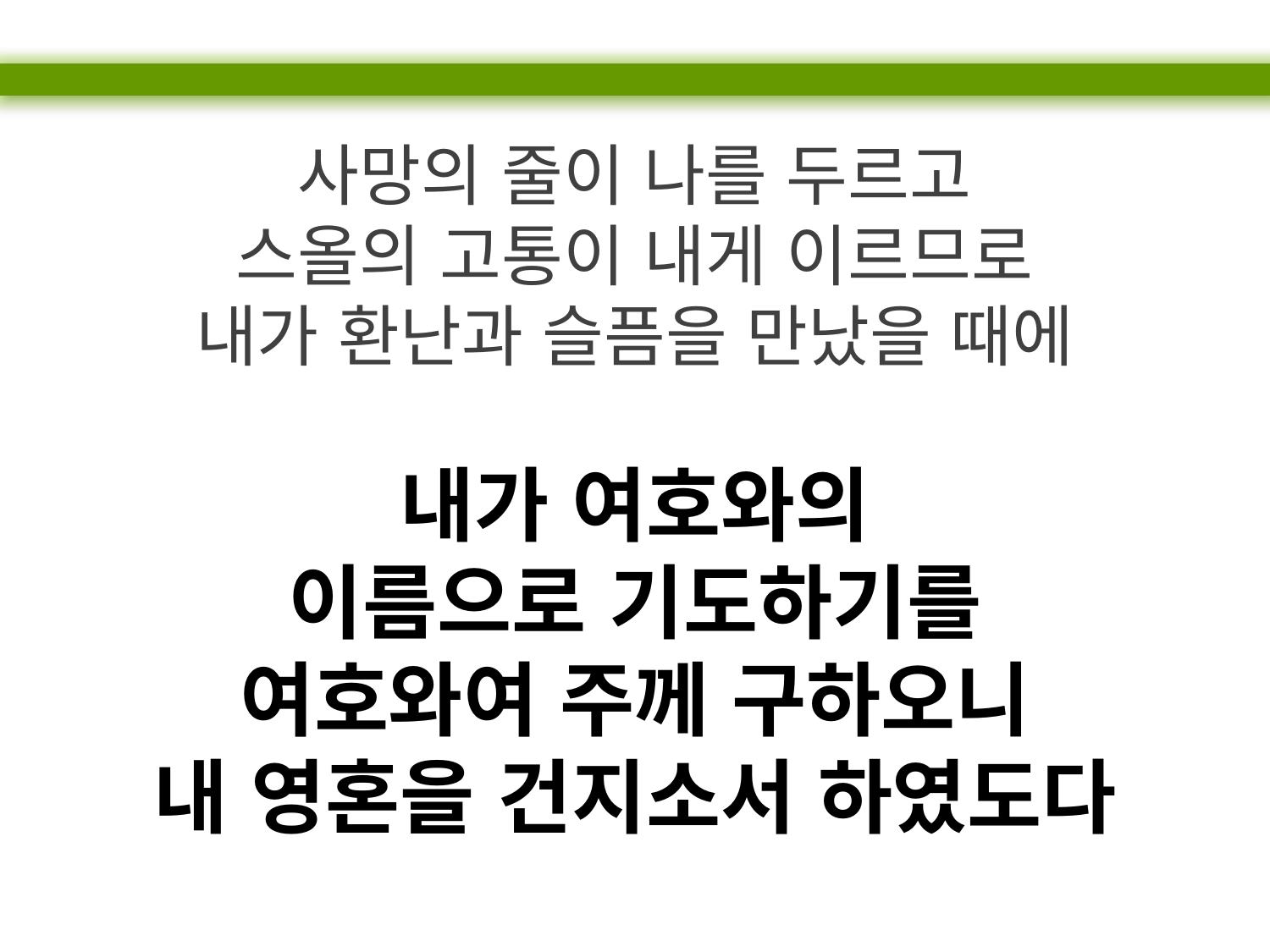

사망의 줄이 나를 두르고
스올의 고통이 내게 이르므로
내가 환난과 슬픔을 만났을 때에
내가 여호와의
이름으로 기도하기를
여호와여 주께 구하오니
내 영혼을 건지소서 하였도다